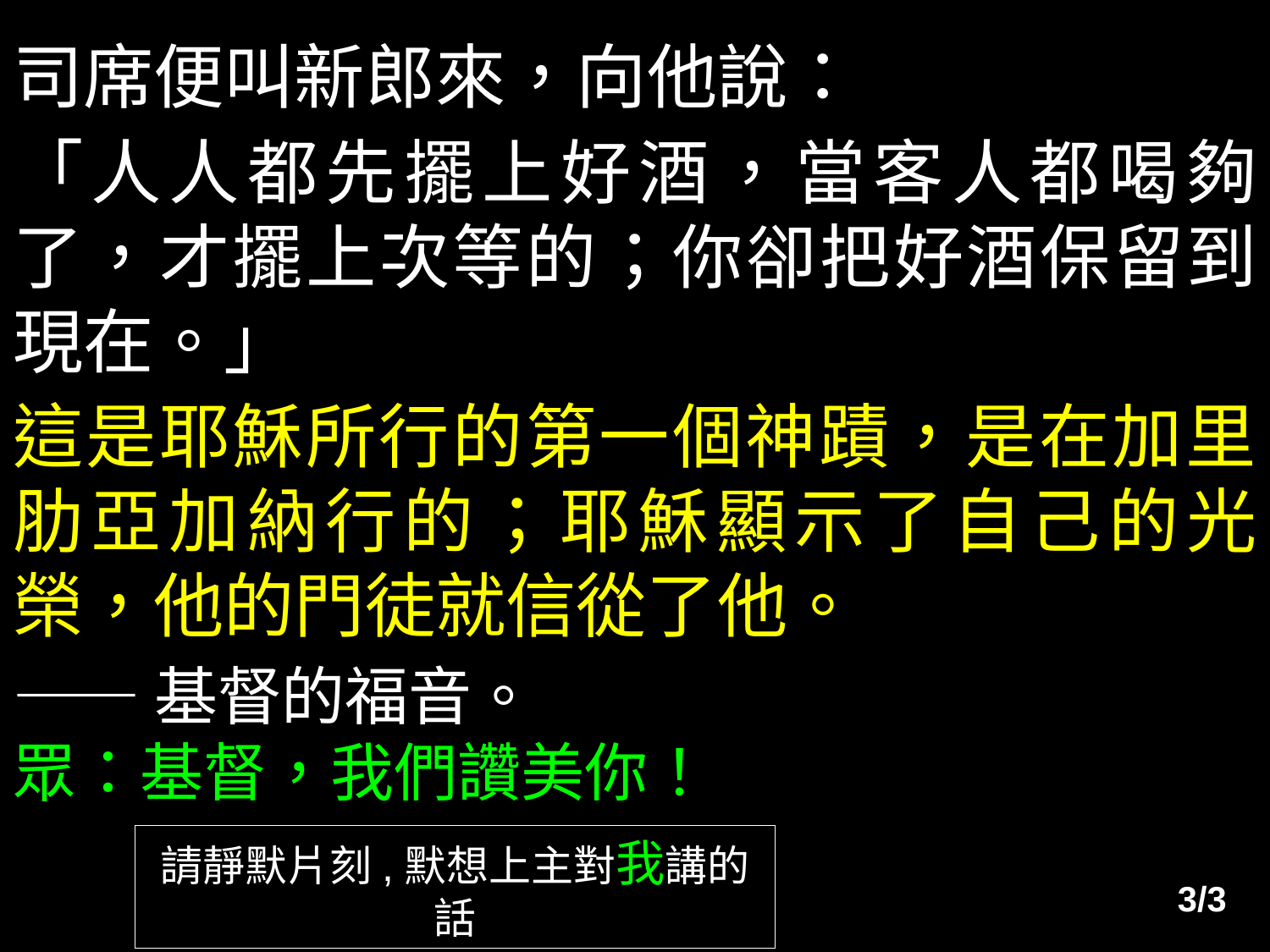

司席便叫新郎來，向他說：
「人人都先擺上好酒，當客人都喝夠了，才擺上次等的；你卻把好酒保留到現在。」
這是耶穌所行的第一個神蹟，是在加里肋亞加納行的；耶穌顯示了自己的光榮，他的門徒就信從了他。
——基督的福音。
眾：基督，我們讚美你！

請靜默片刻,默想上主對我講的話
3/3